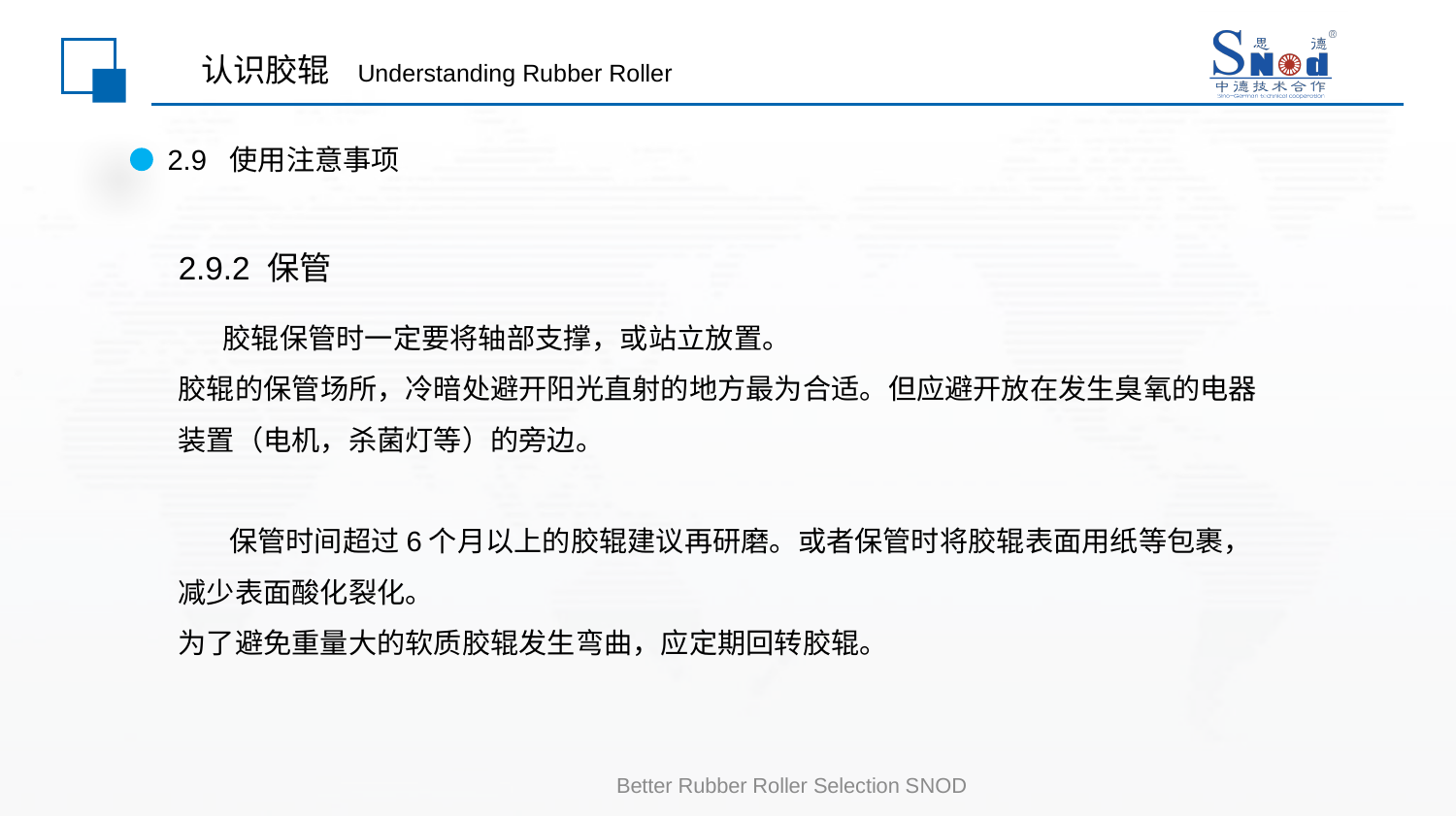

# 认识胶辊   Understanding Rubber Roller
2.9  使用注意事项

2.9.2 保管
      胶辊保管时一定要将轴部支撑，或站立放置。
胶辊的保管场所，冷暗处避开阳光直射的地方最为合适。但应避开放在发生臭氧的电器装置（电机，杀菌灯等）的旁边。

       保管时间超过6个月以上的胶辊建议再研磨。或者保管时将胶辊表面用纸等包裹，减少表面酸化裂化。
为了避免重量大的软质胶辊发生弯曲，应定期回转胶辊。

47
Better Rubber Roller Selection SNOD